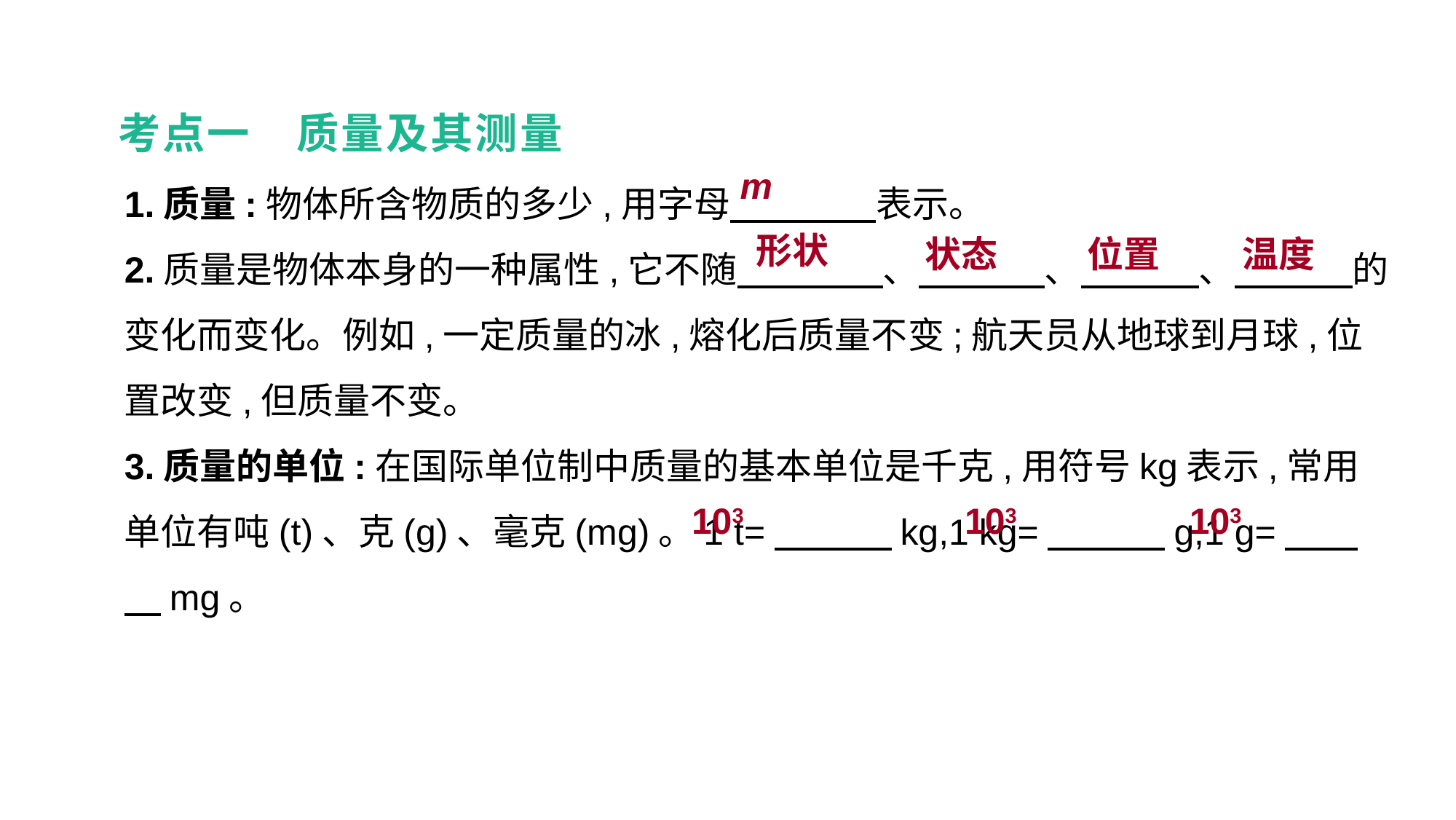

考点一　质量及其测量
1.质量:物体所含物质的多少,用字母　　　　表示。
2.质量是物体本身的一种属性,它不随　　　　、　　  　、　　 　、　 　　的变化而变化。例如,一定质量的冰,熔化后质量不变;航天员从地球到月球,位置改变,但质量不变。
3.质量的单位:在国际单位制中质量的基本单位是千克,用符号kg表示,常用单位有吨(t)、克(g)、毫克(mg)。1 t=　　　 kg,1 kg=　　 　g,1 g=　　　mg。
m
形状
状态
位置
温度
103
103
103